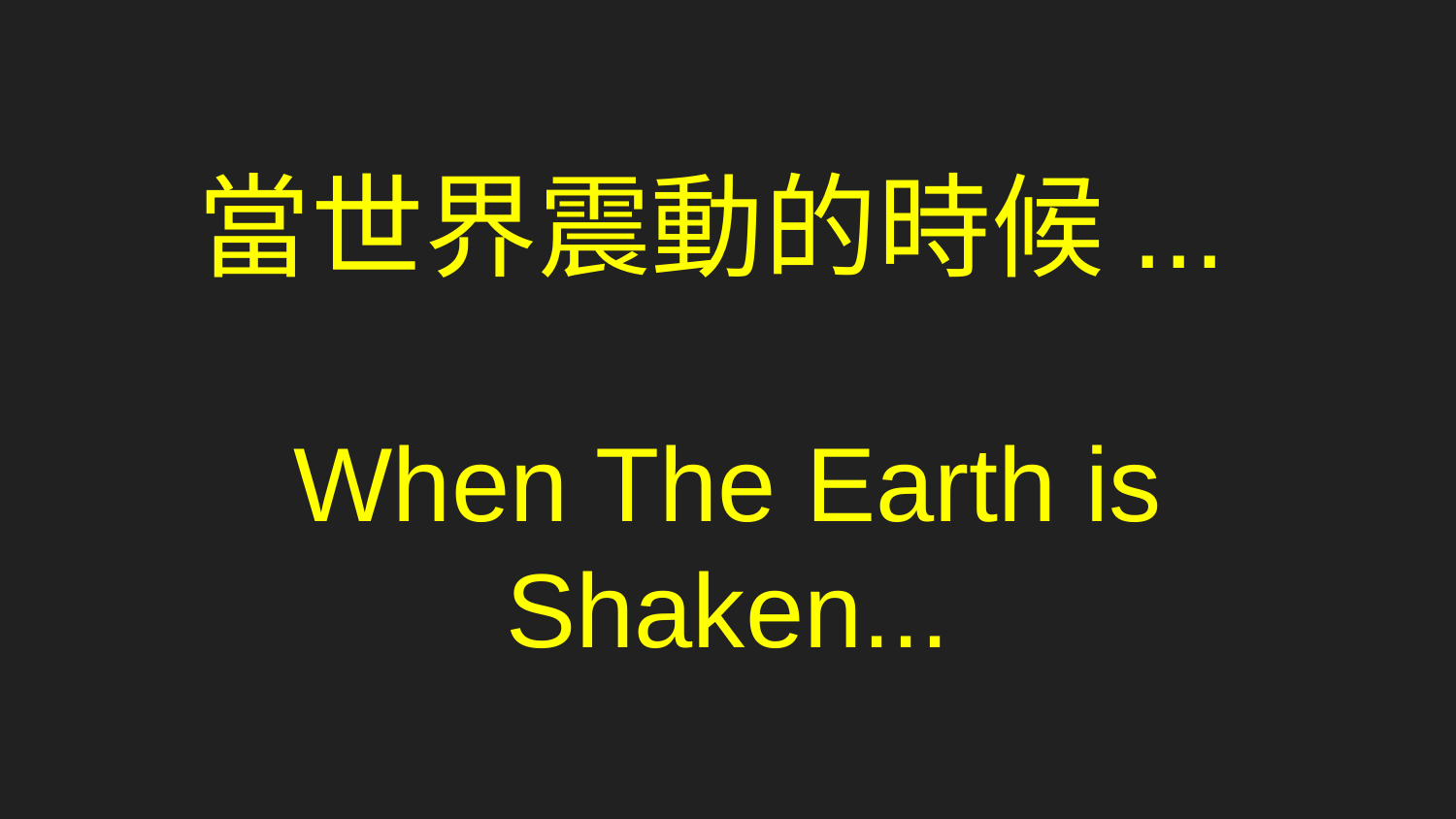

# 當世界震動的時候...

When The Earth is Shaken...